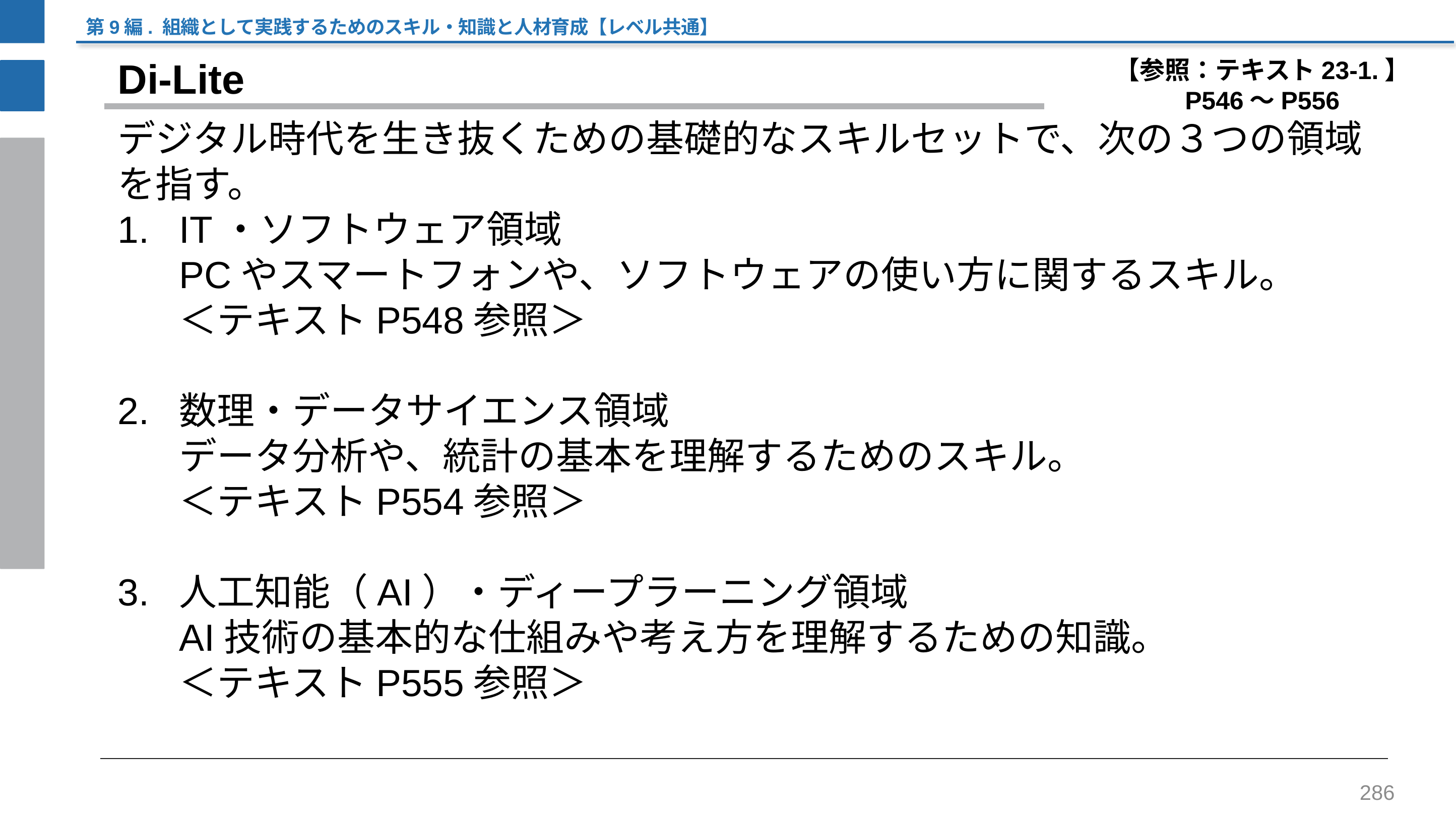

第9編. 組織として実践するためのスキル・知識と人材育成【レベル共通】
【参照：テキスト23-1.】
P546～P556
Di-Lite
デジタル時代を生き抜くための基礎的なスキルセットで、次の３つの領域を指す。
IT・ソフトウェア領域
PCやスマートフォンや、ソフトウェアの使い方に関するスキル。
＜テキストP548参照＞
数理・データサイエンス領域
データ分析や、統計の基本を理解するためのスキル。
＜テキストP554参照＞
人工知能（AI）・ディープラーニング領域
AI技術の基本的な仕組みや考え方を理解するための知識。
＜テキストP555参照＞
286